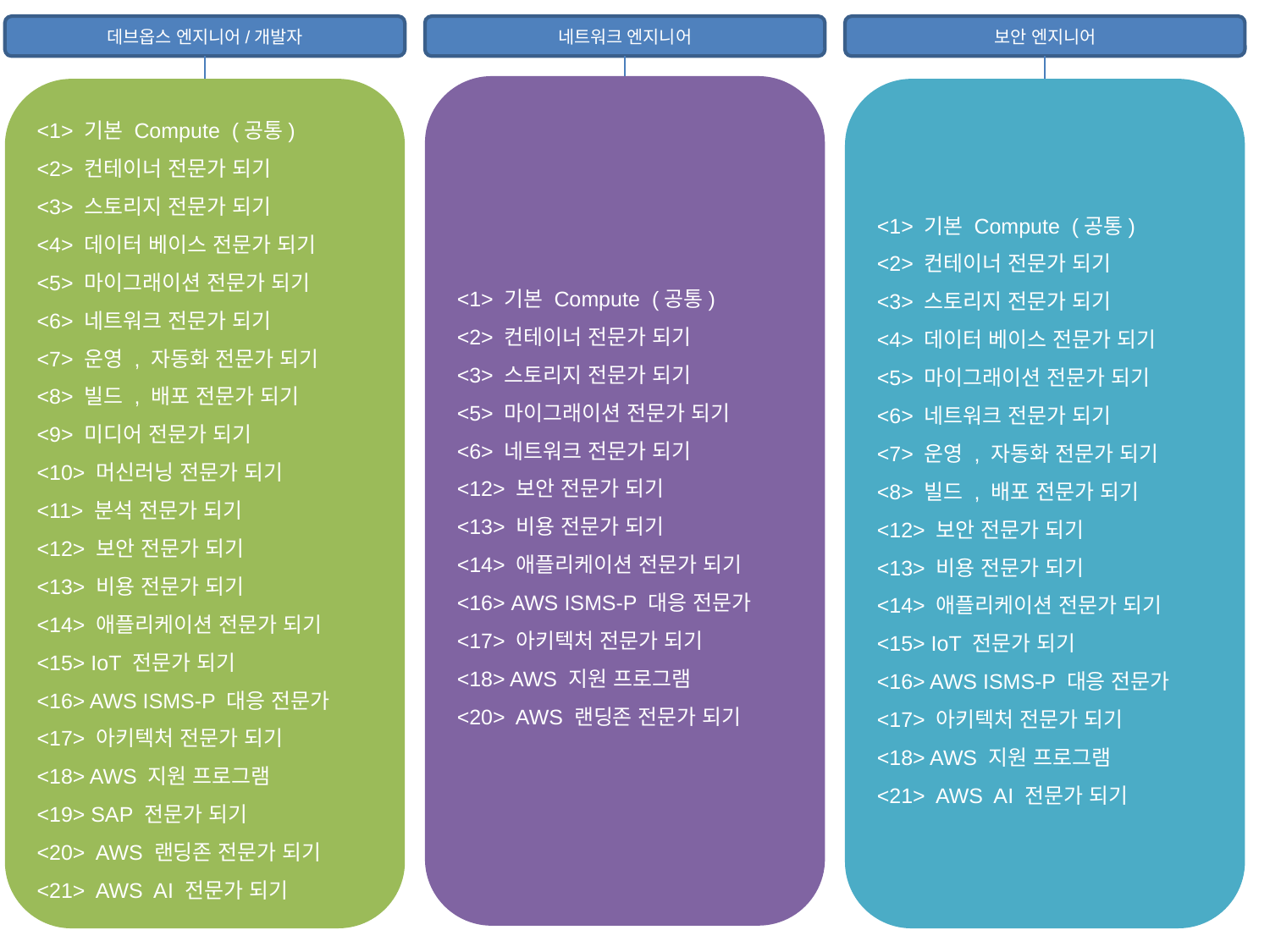

데브옵스 엔지니어/개발자
네트워크 엔지니어
보안 엔지니어
<1> 기본 Compute  (공통)
<2> 컨테이너 전문가 되기
<3> 스토리지 전문가 되기
<5> 마이그래이션 전문가 되기
<6> 네트워크 전문가 되기
<12> 보안 전문가 되기
<13> 비용 전문가 되기
<14> 애플리케이션 전문가 되기<16> AWS ISMS-P 대응 전문가
<17> 아키텍처 전문가 되기
<18> AWS 지원 프로그램
<20>  AWS 랜딩존 전문가 되기
<1> 기본 Compute  (공통)
<2> 컨테이너 전문가 되기
<3> 스토리지 전문가 되기
<4> 데이터 베이스 전문가 되기
<5> 마이그래이션 전문가 되기
<6> 네트워크 전문가 되기
<7> 운영 , 자동화 전문가 되기
<8> 빌드 , 배포 전문가 되기
<9> 미디어 전문가 되기
<10> 머신러닝 전문가 되기
<11> 분석 전문가 되기
<12> 보안 전문가 되기
<13> 비용 전문가 되기
<14> 애플리케이션 전문가 되기
<15> IoT 전문가 되기
<16> AWS ISMS-P 대응 전문가 <17> 아키텍처 전문가 되기
<18> AWS 지원 프로그램
<19> SAP 전문가 되기
<20>  AWS 랜딩존 전문가 되기
<21>  AWS  AI 전문가 되기
<1> 기본 Compute  (공통)
<2> 컨테이너 전문가 되기
<3> 스토리지 전문가 되기
<4> 데이터 베이스 전문가 되기
<5> 마이그래이션 전문가 되기
<6> 네트워크 전문가 되기
<7> 운영 , 자동화 전문가 되기
<8> 빌드 , 배포 전문가 되기
<12> 보안 전문가 되기
<13> 비용 전문가 되기
<14> 애플리케이션 전문가 되기
<15> IoT 전문가 되기
<16> AWS ISMS-P 대응 전문가 <17> 아키텍처 전문가 되기
<18> AWS 지원 프로그램
<21>  AWS  AI 전문가 되기